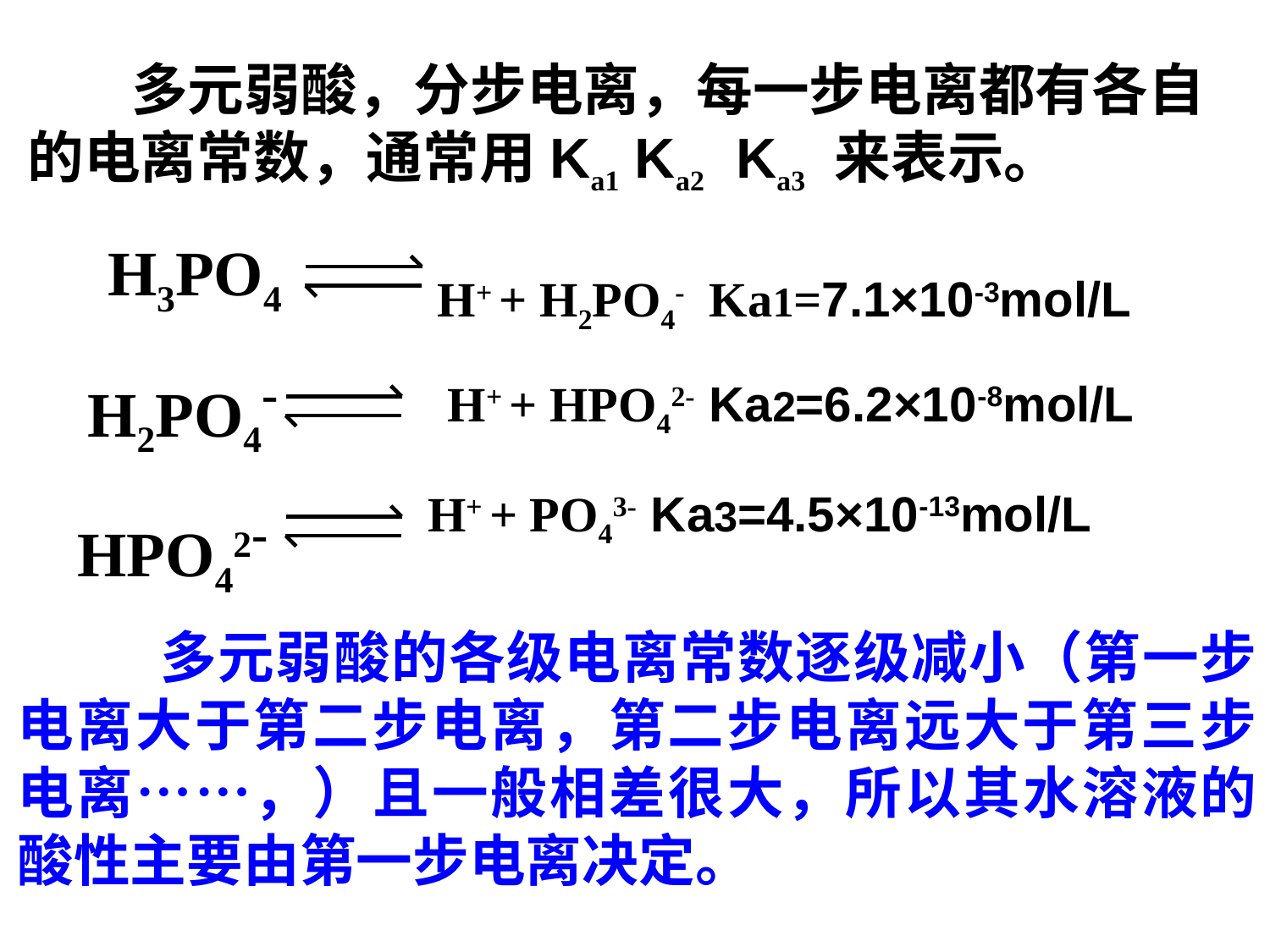

多元弱酸，分步电离，每一步电离都有各自的电离常数，通常用Ka1 Ka2  Ka3 来表示。
H3PO4
H+ + H2PO4-  Ka1=7.1×10-3mol/L

H2PO4-
H+ + HPO42-  Ka2=6.2×10-8mol/L
H+ + PO43-  Ka3=4.5×10-13mol/L

HPO42-
         多元弱酸的各级电离常数逐级减小（第一步电离大于第二步电离，第二步电离远大于第三步电离……，）且一般相差很大，所以其水溶液的酸性主要由第一步电离决定。